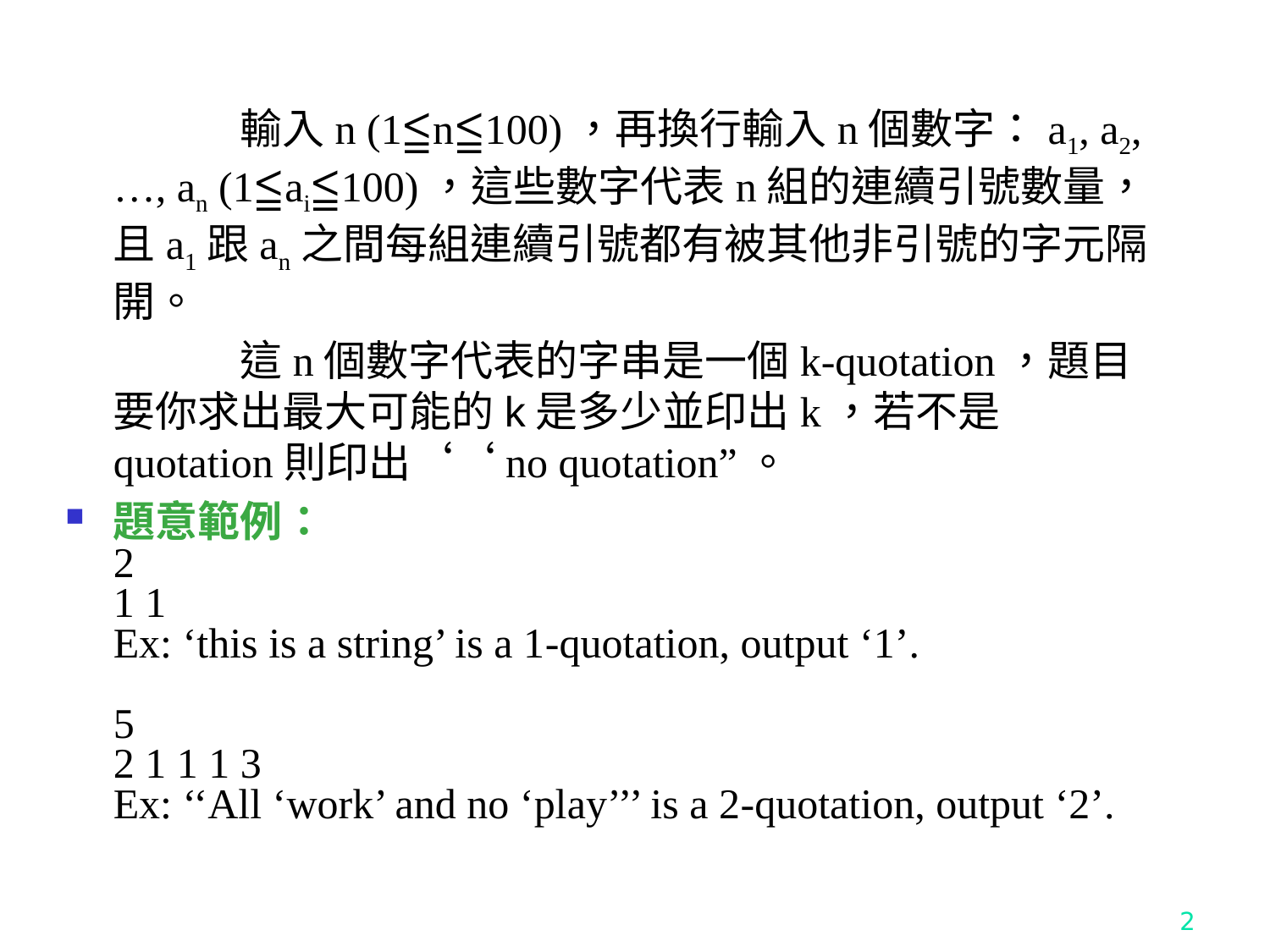

輸入n (1≦n≦100)，再換行輸入n個數字：a1, a2, …, an (1≦ai≦100)，這些數字代表n組的連續引號數量，且a1跟an之間每組連續引號都有被其他非引號的字元隔開。
		這n個數字代表的字串是一個k-quotation，題目要你求出最大可能的k是多少並印出k，若不是quotation則印出‘‘no quotation”。
題意範例：
2
1 1
Ex: ‘this is a string’ is a 1-quotation, output ‘1’.

5
2 1 1 1 3
Ex: ‘‘All ‘work’ and no ‘play’’’ is a 2-quotation, output ‘2’.
2